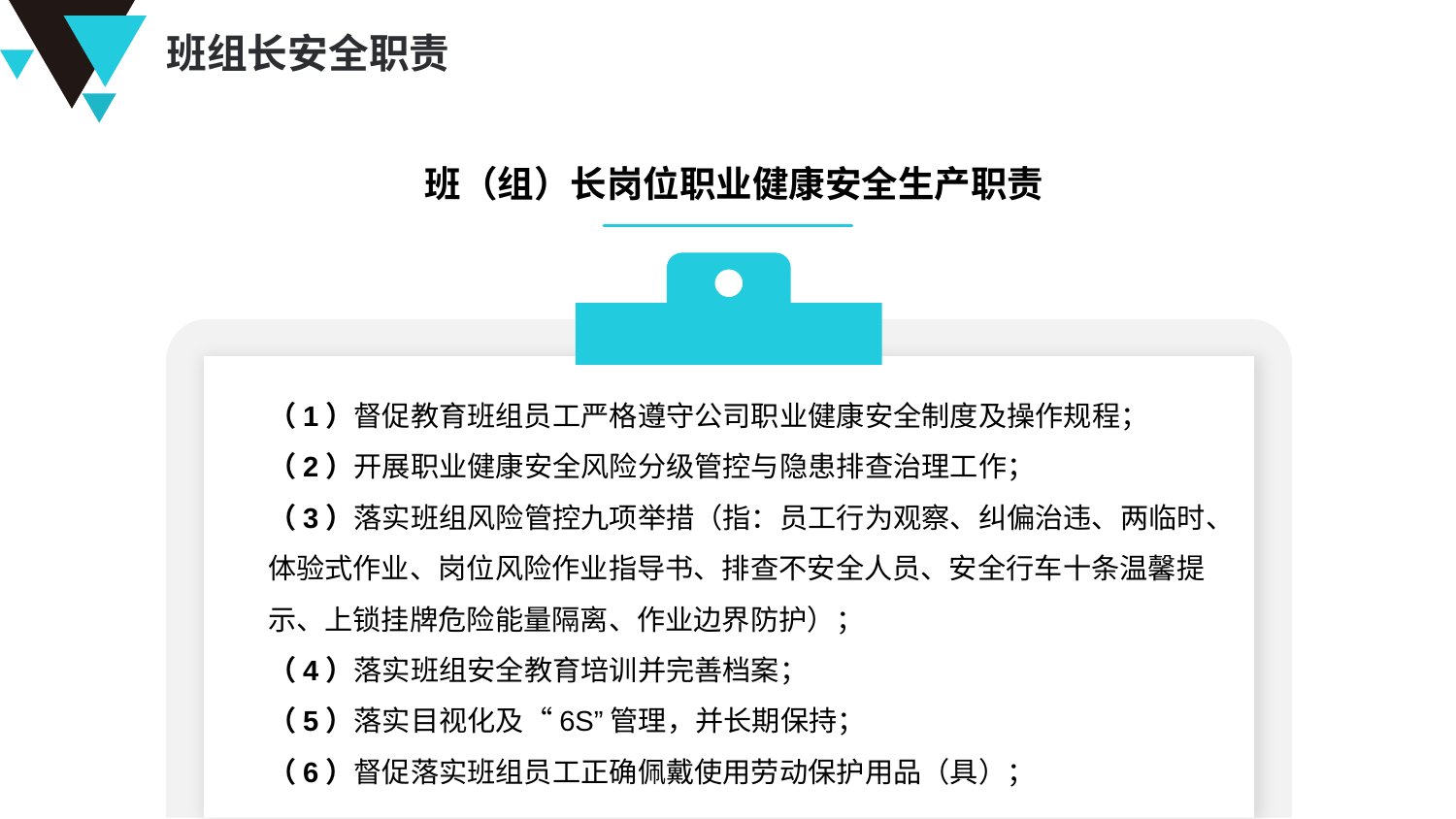

班组长安全职责
班（组）长岗位职业健康安全生产职责

（1）督促教育班组员工严格遵守公司职业健康安全制度及操作规程；
（2）开展职业健康安全风险分级管控与隐患排查治理工作；
（3）落实班组风险管控九项举措（指：员工行为观察、纠偏治违、两临时、体验式作业、岗位风险作业指导书、排查不安全人员、安全行车十条温馨提示、上锁挂牌危险能量隔离、作业边界防护）；
（4）落实班组安全教育培训并完善档案；
（5）落实目视化及“6S”管理，并长期保持；
（6）督促落实班组员工正确佩戴使用劳动保护用品（具）；